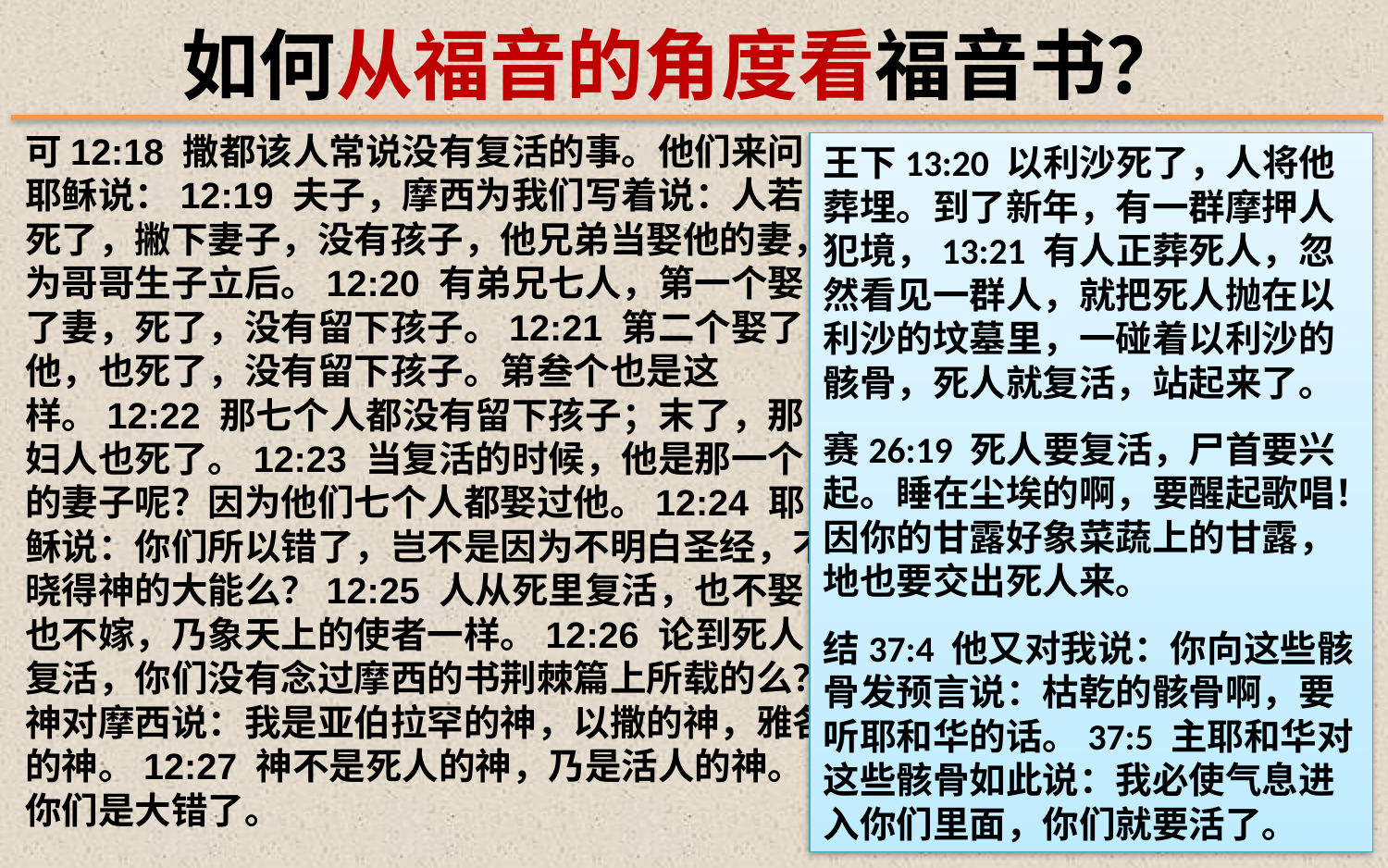

如何从福音的角度看福音书？
可12:18 撒都该人常说没有复活的事。他们来问耶稣说：12:19 夫子，摩西为我们写着说：人若死了，撇下妻子，没有孩子，他兄弟当娶他的妻，为哥哥生子立后。12:20 有弟兄七人，第一个娶了妻，死了，没有留下孩子。12:21 第二个娶了他，也死了，没有留下孩子。第叁个也是这样。12:22 那七个人都没有留下孩子；末了，那妇人也死了。12:23 当复活的时候，他是那一个的妻子呢？因为他们七个人都娶过他。12:24 耶稣说：你们所以错了，岂不是因为不明白圣经，不晓得神的大能么？12:25 人从死里复活，也不娶也不嫁，乃象天上的使者一样。12:26 论到死人复活，你们没有念过摩西的书荆棘篇上所载的么？神对摩西说：我是亚伯拉罕的神，以撒的神，雅各的神。12:27 神不是死人的神，乃是活人的神。你们是大错了。
王下13:20 以利沙死了，人将他葬埋。到了新年，有一群摩押人犯境，13:21 有人正葬死人，忽然看见一群人，就把死人抛在以利沙的坟墓里，一碰着以利沙的骸骨，死人就复活，站起来了。
赛26:19 死人要复活，尸首要兴起。睡在尘埃的啊，要醒起歌唱！因你的甘露好象菜蔬上的甘露，地也要交出死人来。
结37:4 他又对我说：你向这些骸骨发预言说：枯乾的骸骨啊，要听耶和华的话。37:5 主耶和华对这些骸骨如此说：我必使气息进入你们里面，你们就要活了。